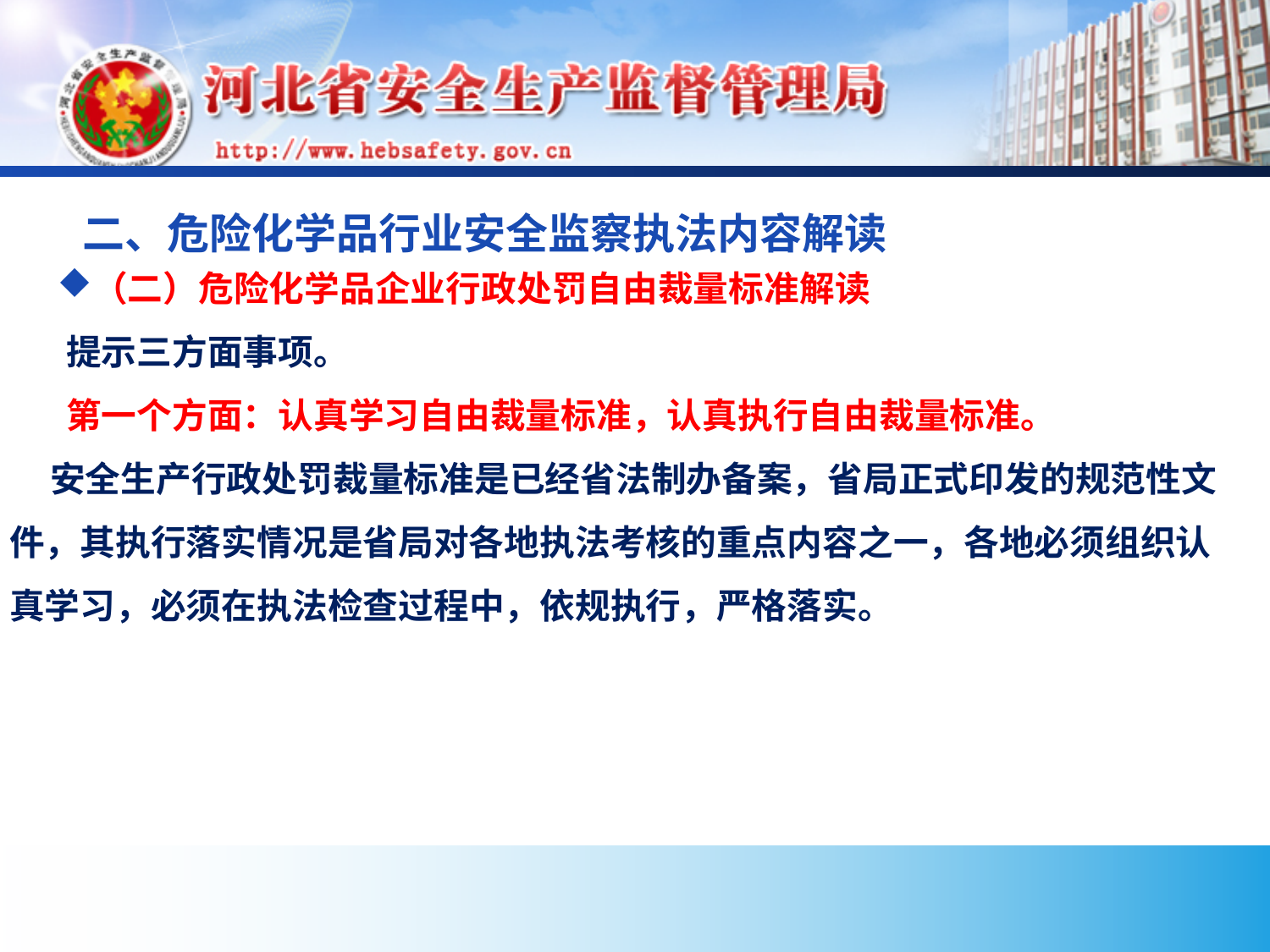

# 二、危险化学品行业安全监察执法内容解读
（二）危险化学品企业行政处罚自由裁量标准解读
      提示三方面事项。
      第一个方面：认真学习自由裁量标准，认真执行自由裁量标准。
    安全生产行政处罚裁量标准是已经省法制办备案，省局正式印发的规范性文件，其执行落实情况是省局对各地执法考核的重点内容之一，各地必须组织认真学习，必须在执法检查过程中，依规执行，严格落实。